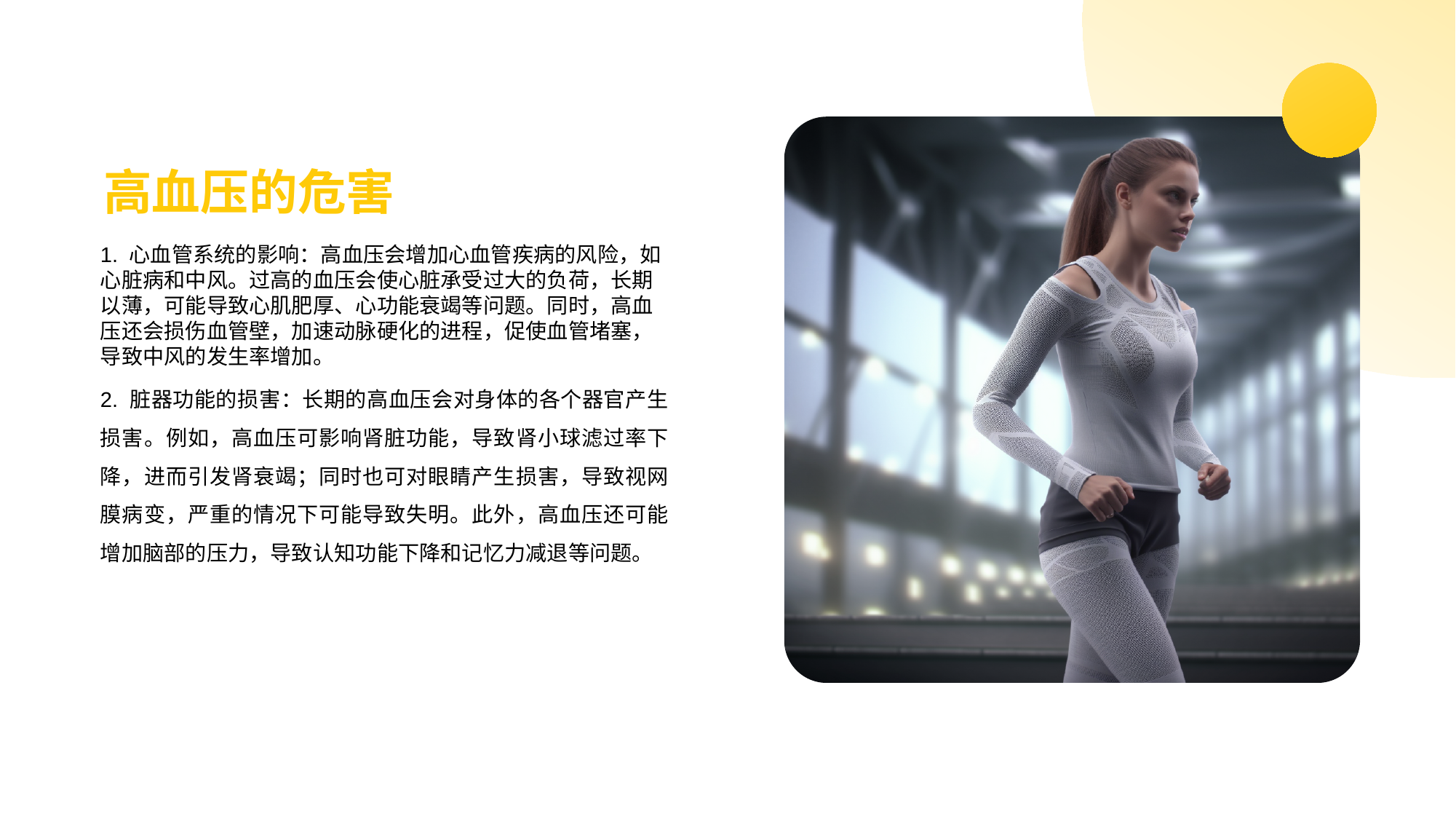

高血压的危害
1. 心血管系统的影响：高血压会增加心血管疾病的风险，如心脏病和中风。过高的血压会使心脏承受过大的负荷，长期以薄，可能导致心肌肥厚、心功能衰竭等问题。同时，高血压还会损伤血管壁，加速动脉硬化的进程，促使血管堵塞，导致中风的发生率增加。
2. 脏器功能的损害：长期的高血压会对身体的各个器官产生损害。例如，高血压可影响肾脏功能，导致肾小球滤过率下降，进而引发肾衰竭；同时也可对眼睛产生损害，导致视网膜病变，严重的情况下可能导致失明。此外，高血压还可能增加脑部的压力，导致认知功能下降和记忆力减退等问题。